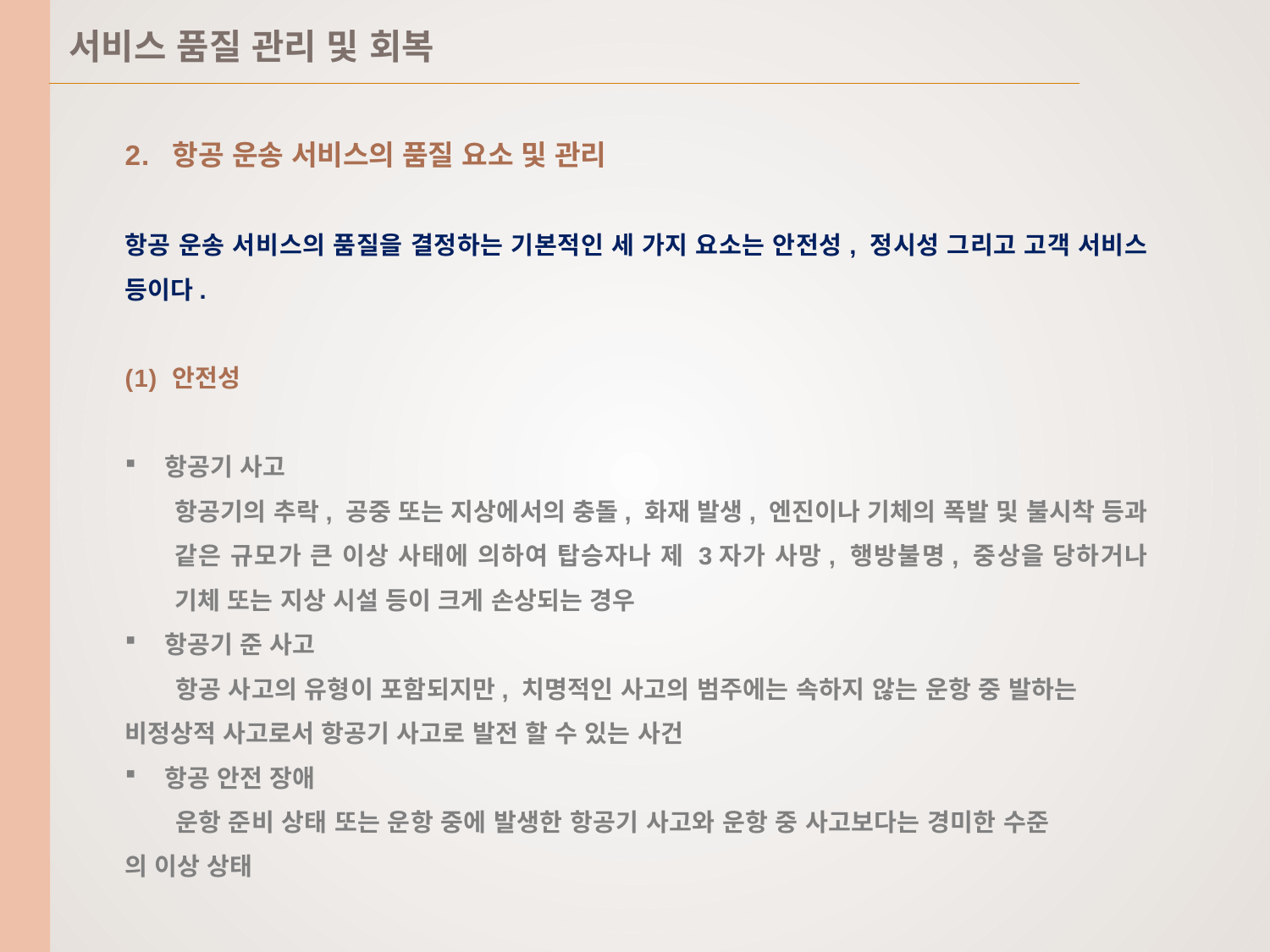

서비스 품질 관리 및 회복
항공 운송 서비스의 품질 요소 및 관리

항공 운송 서비스의 품질을 결정하는 기본적인 세 가지 요소는 안전성, 정시성 그리고 고객 서비스 등이다.

안전성

항공기 사고
항공기의 추락, 공중 또는 지상에서의 충돌, 화재 발생, 엔진이나 기체의 폭발 및 불시착 등과 같은 규모가 큰 이상 사태에 의하여 탑승자나 제 3자가 사망, 행방불명, 중상을 당하거나 기체 또는 지상 시설 등이 크게 손상되는 경우
항공기 준 사고
	항공 사고의 유형이 포함되지만, 치명적인 사고의 범주에는 속하지 않는 운항 중 발하는 	비정상적 사고로서 항공기 사고로 발전 할 수 있는 사건
항공 안전 장애
	운항 준비 상태 또는 운항 중에 발생한 항공기 사고와 운항 중 사고보다는 경미한 수준	의 이상 상태